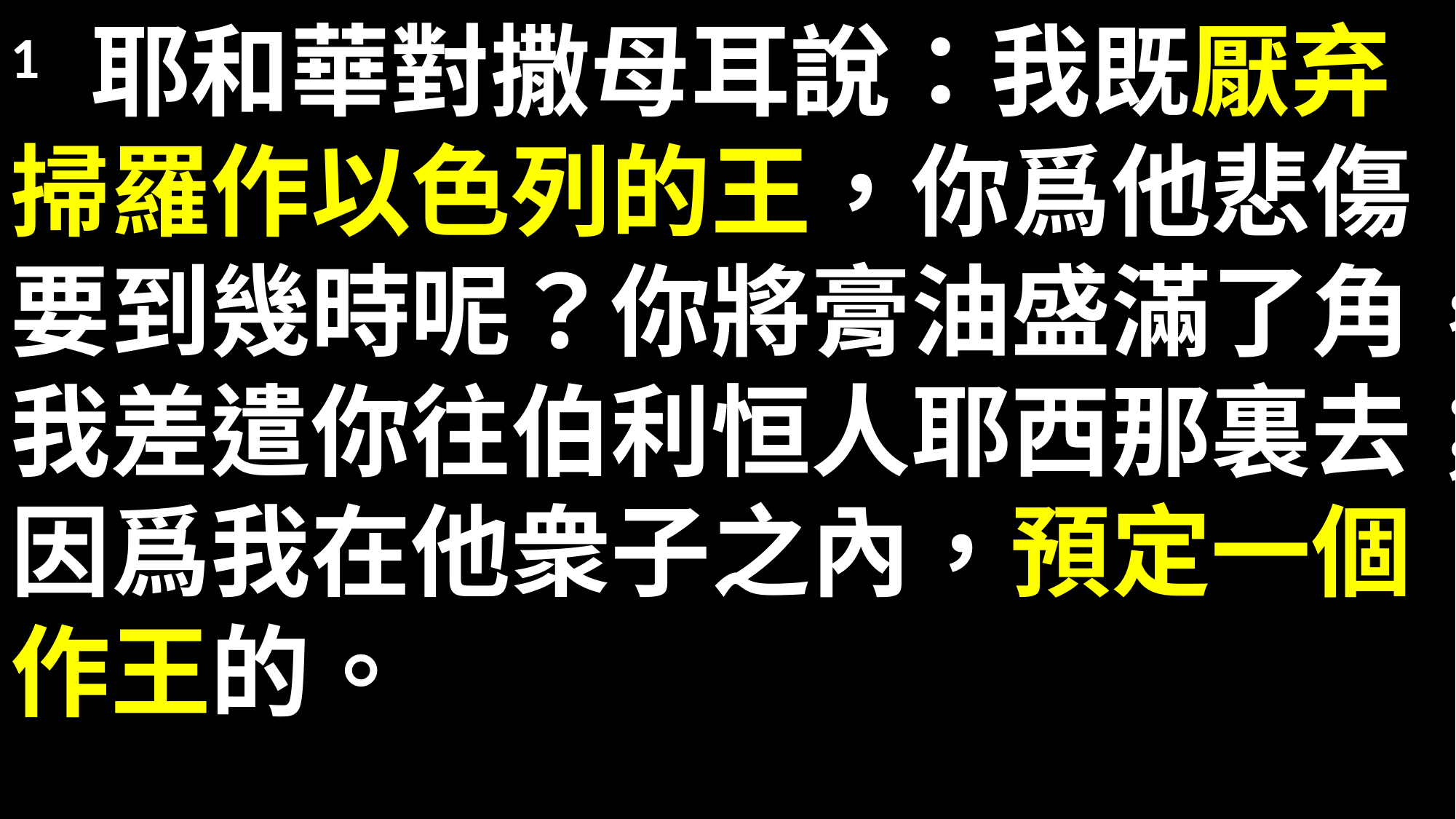

1  耶和華對撒母耳說：我既厭弃掃羅作以色列的王，你爲他悲傷要到幾時呢？你將膏油盛滿了角，我差遣你往伯利恒人耶西那裏去；因爲我在他衆子之內，預定一個作王的。